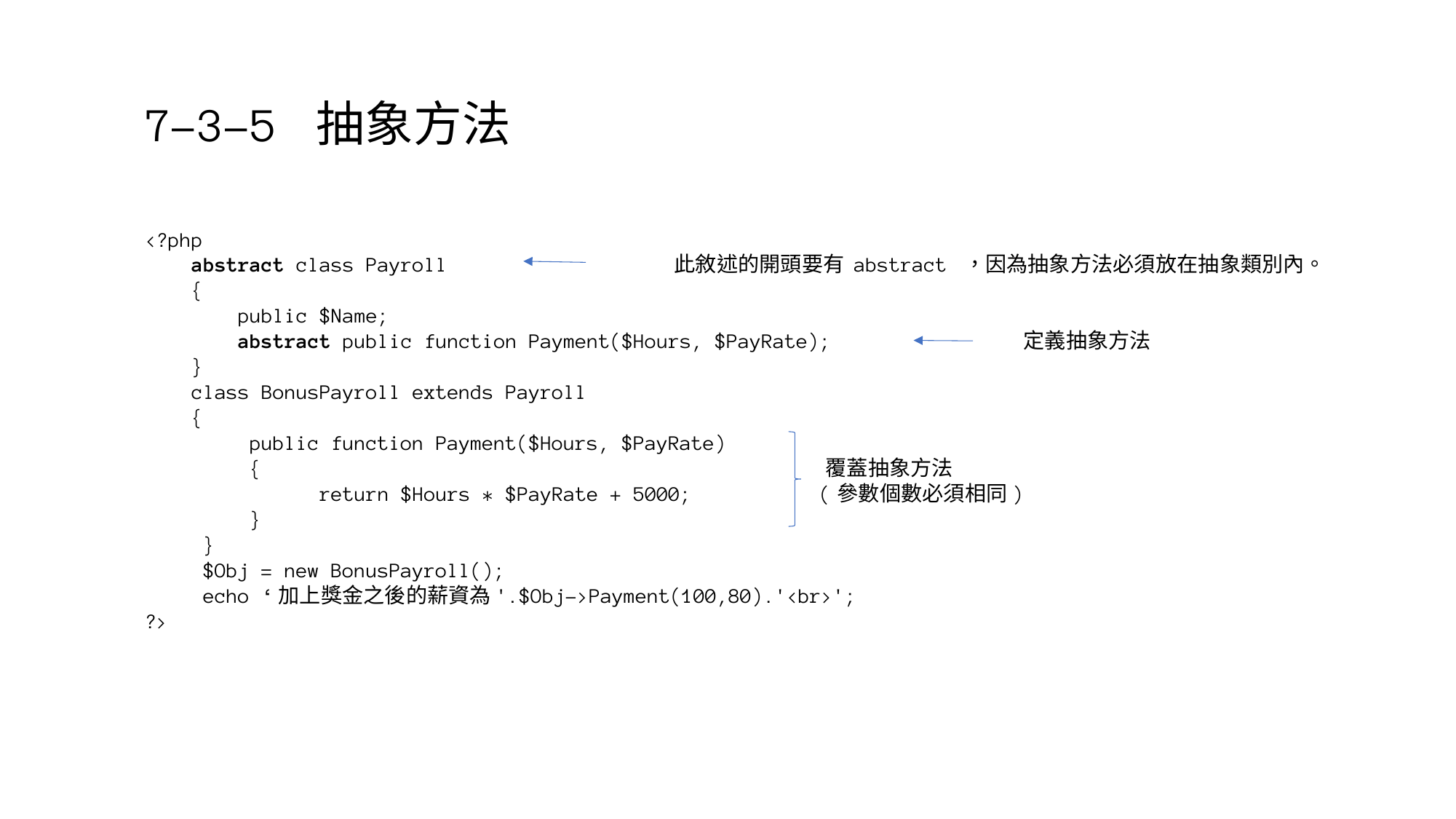

# 7-3-5 抽象方法
<?php
    abstract class Payroll                   此敘述的開頭要有 abstract ，因為抽象方法必須放在抽象類別內。
    {
        public $Name;
        abstract public function Payment($Hours, $PayRate);                定義抽象方法
    }
    class BonusPayroll extends Payroll
    {
         public function Payment($Hours, $PayRate)
         {                                                覆蓋抽象方法
               return $Hours * $PayRate + 5000;           (參數個數必須相同)
         }
     }
     $Obj = new BonusPayroll();
     echo ‘加上獎金之後的薪資為'.$Obj->Payment(100,80).'<br>';
?>